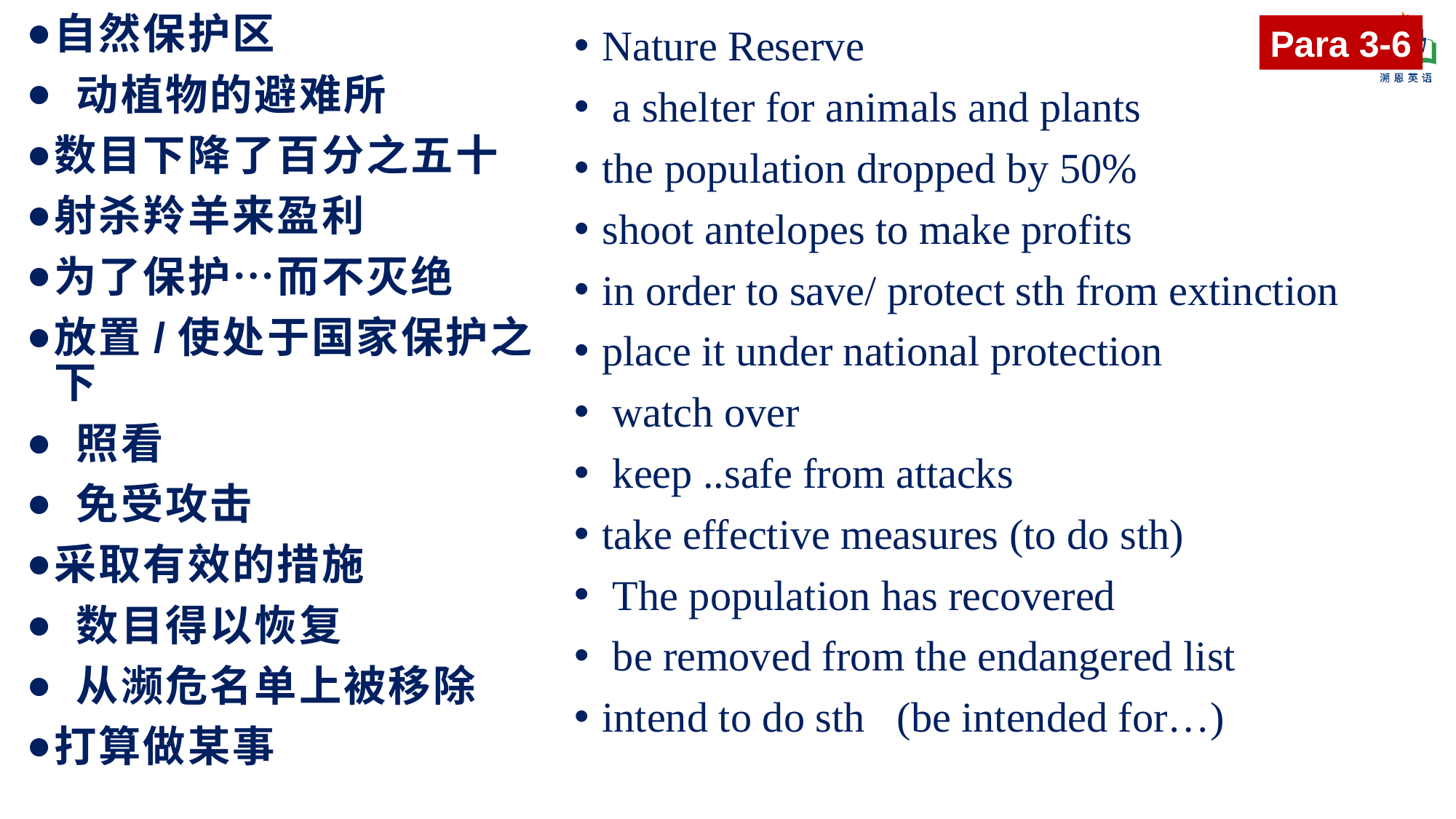

自然保护区
 动植物的避难所
数目下降了百分之五十
射杀羚羊来盈利
为了保护…而不灭绝
放置/使处于国家保护之下
 照看
 免受攻击
采取有效的措施
 数目得以恢复
 从濒危名单上被移除
打算做某事
Para 3-6
Nature Reserve
 a shelter for animals and plants
the population dropped by 50%
shoot antelopes to make profits
in order to save/ protect sth from extinction
place it under national protection
 watch over
 keep ..safe from attacks
take effective measures (to do sth)
 The population has recovered
 be removed from the endangered list
intend to do sth   (be intended for…)